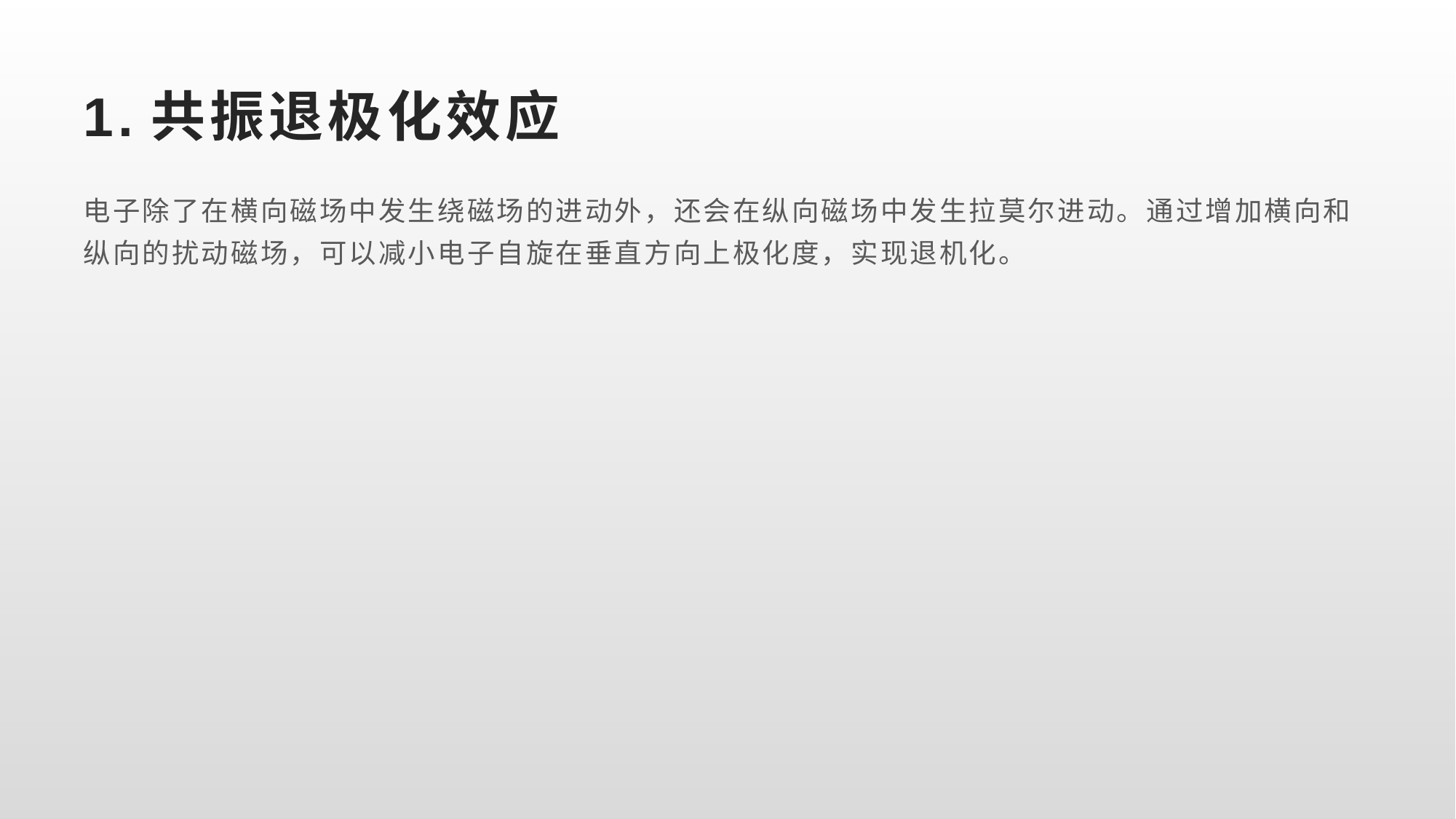

# 1.共振退极化效应
电子除了在横向磁场中发生绕磁场的进动外，还会在纵向磁场中发生拉莫尔进动。通过增加横向和纵向的扰动磁场，可以减小电子自旋在垂直方向上极化度，实现退机化。